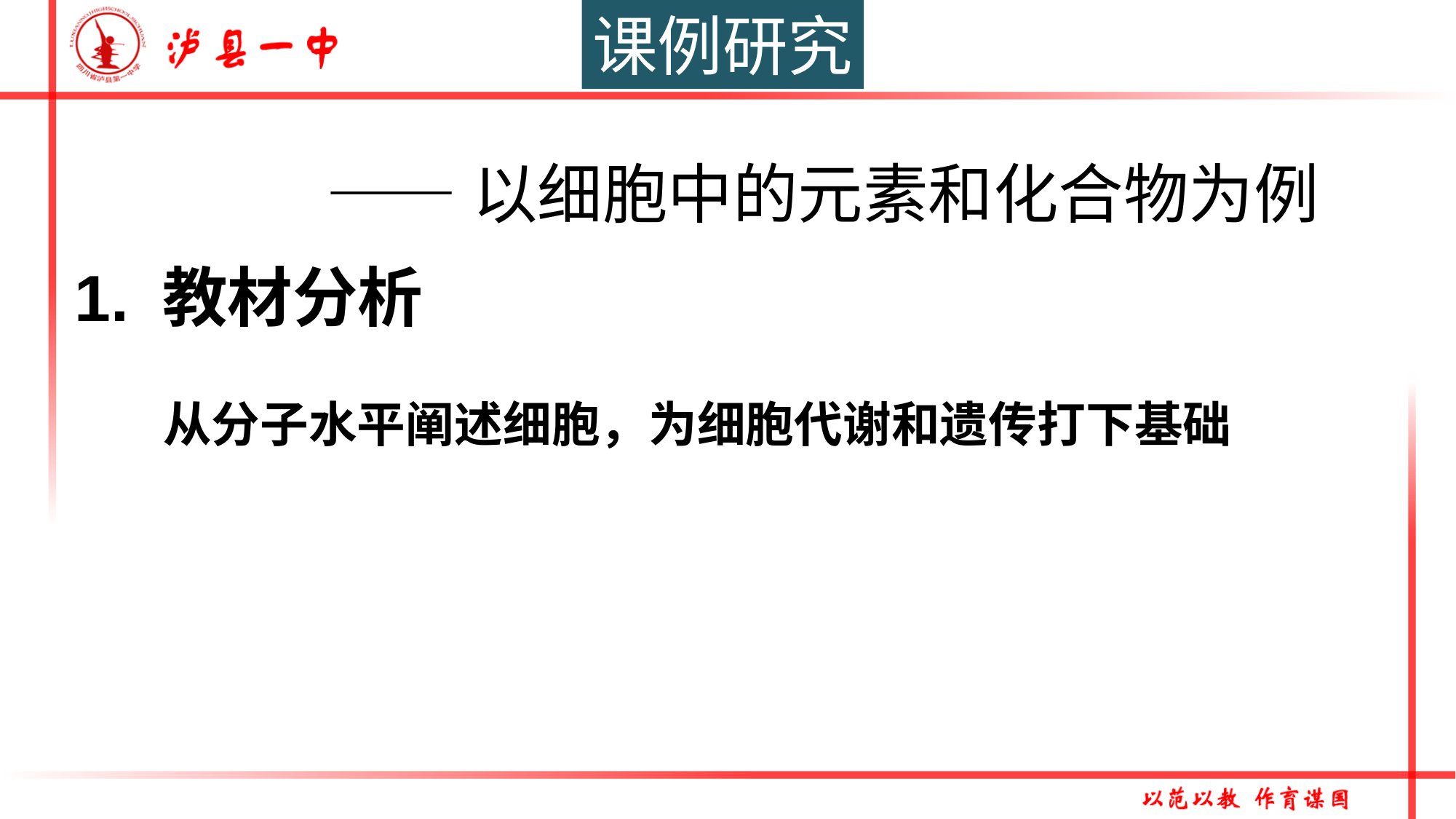

课例研究
——以细胞中的元素和化合物为例
1. 教材分析
从分子水平阐述细胞，为细胞代谢和遗传打下基础